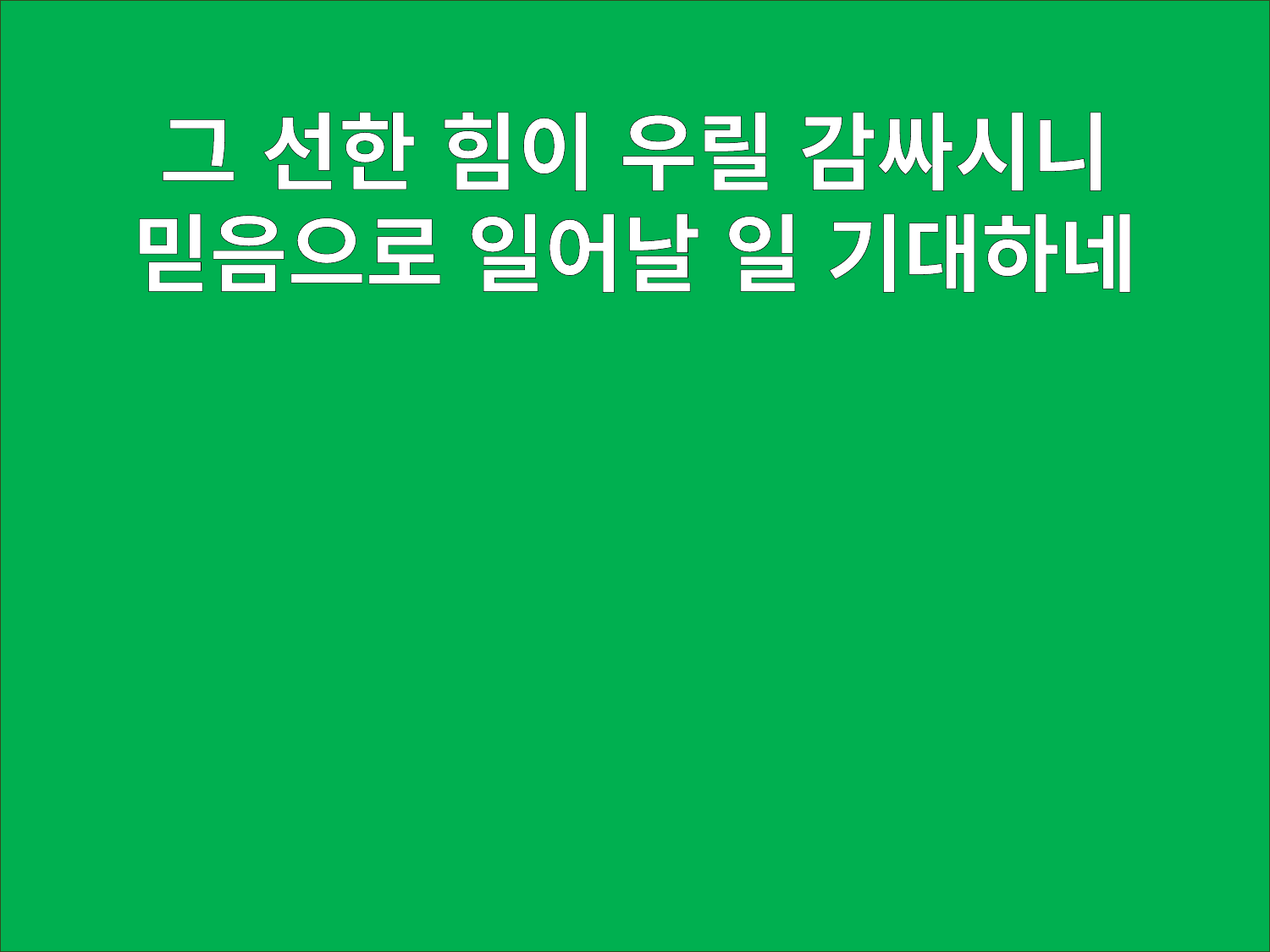

그 선한 힘이 우릴 감싸시니
믿음으로 일어날 일 기대하네